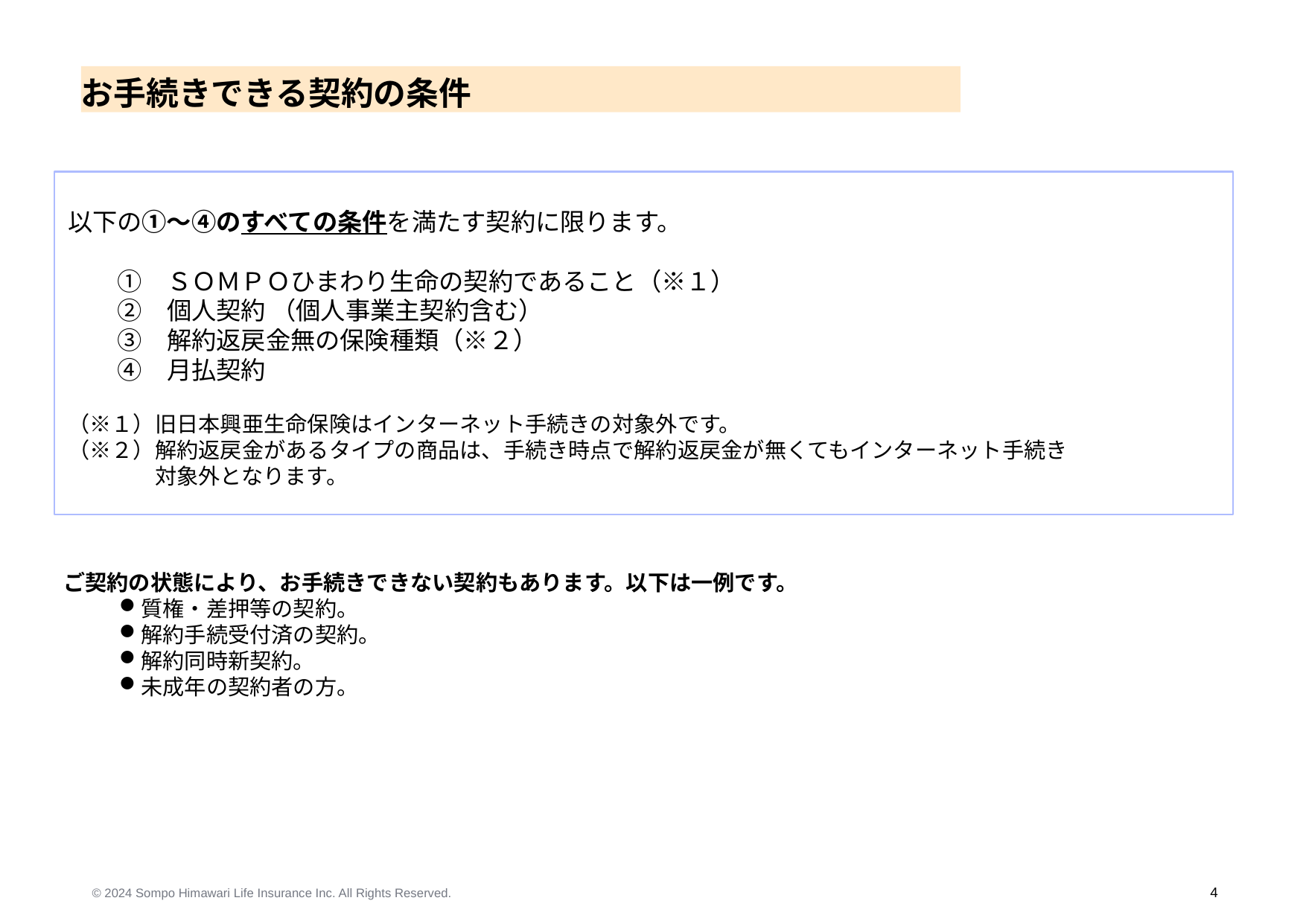

# お手続きできる契約の条件
以下の①～④のすべての条件を満たす契約に限ります。

　　①　ＳＯＭＰＯひまわり生命の契約であること（※１）
　　②　個人契約 （個人事業主契約含む）
　　③　解約返戻金無の保険種類（※２）
　　④　月払契約

（※１）旧日本興亜生命保険はインターネット手続きの対象外です。
（※２）解約返戻金があるタイプの商品は、手続き時点で解約返戻金が無くてもインターネット手続き
　　　　対象外となります。

ご契約の状態により、お手続きできない契約もあります。以下は一例です。
質権・差押等の契約。
解約手続受付済の契約。
解約同時新契約。
未成年の契約者の方。